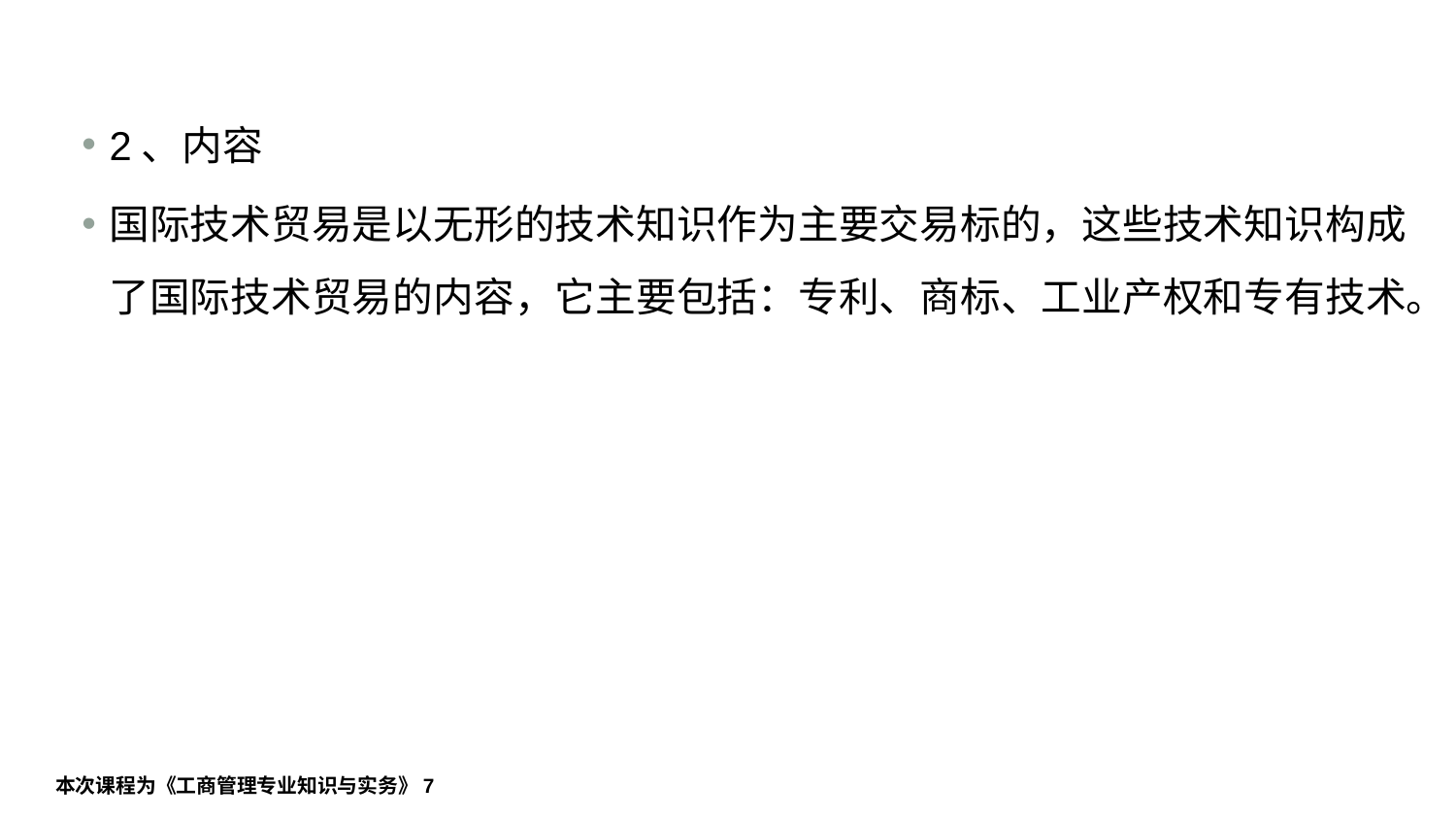

#
2、内容
国际技术贸易是以无形的技术知识作为主要交易标的，这些技术知识构成了国际技术贸易的内容，它主要包括：专利、商标、工业产权和专有技术。